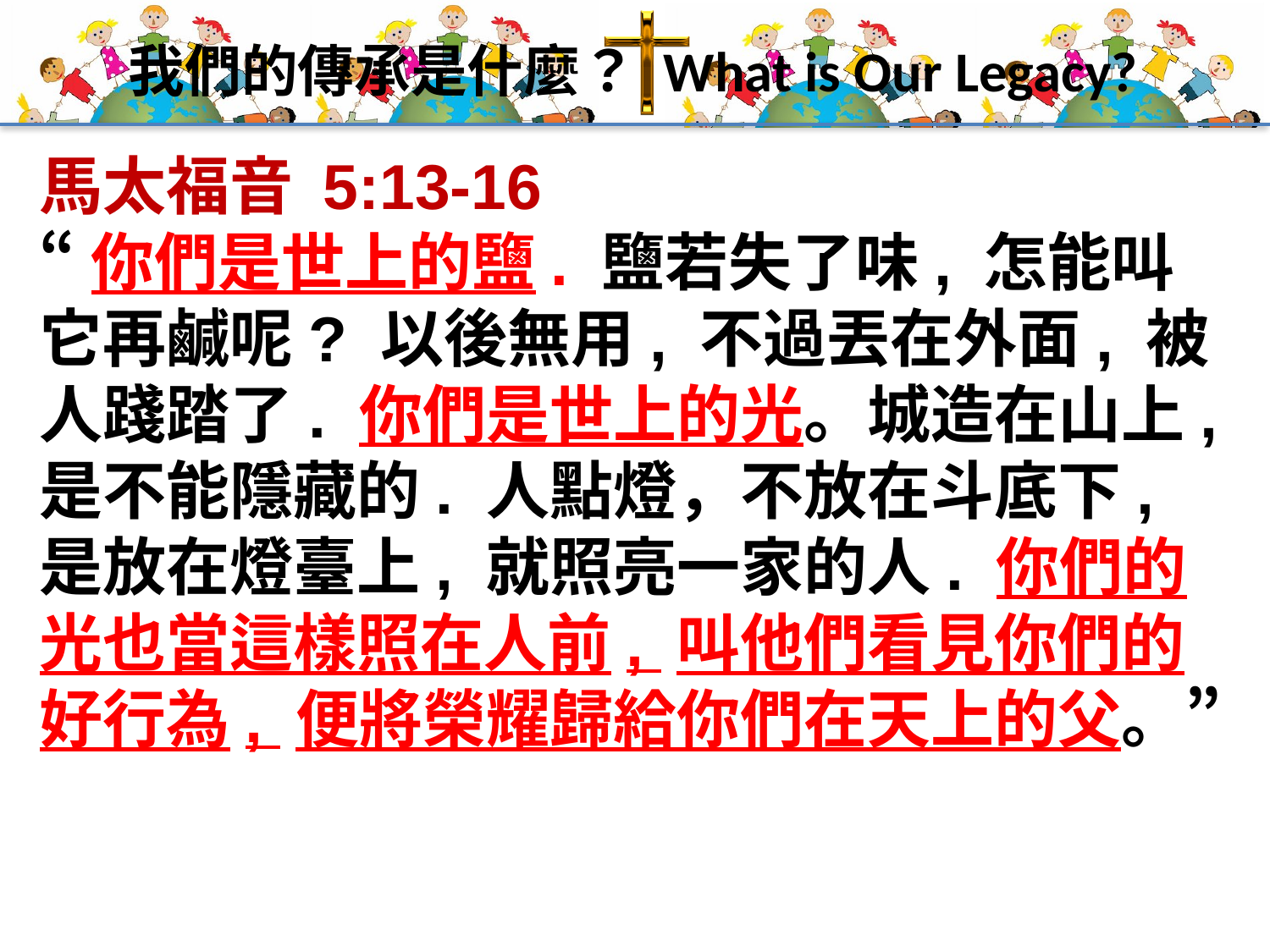

馬太福音 5:13-16
“你們是世上的鹽. 鹽若失了味, 怎能叫它再鹹呢? 以後無用, 不過丟在外面, 被人踐踏了. 你們是世上的光。城造在山上, 是不能隱藏的. 人點燈，不放在斗底下, 是放在燈臺上, 就照亮一家的人. 你們的光也當這樣照在人前, 叫他們看見你們的好行為, 便將榮耀歸給你們在天上的父。”